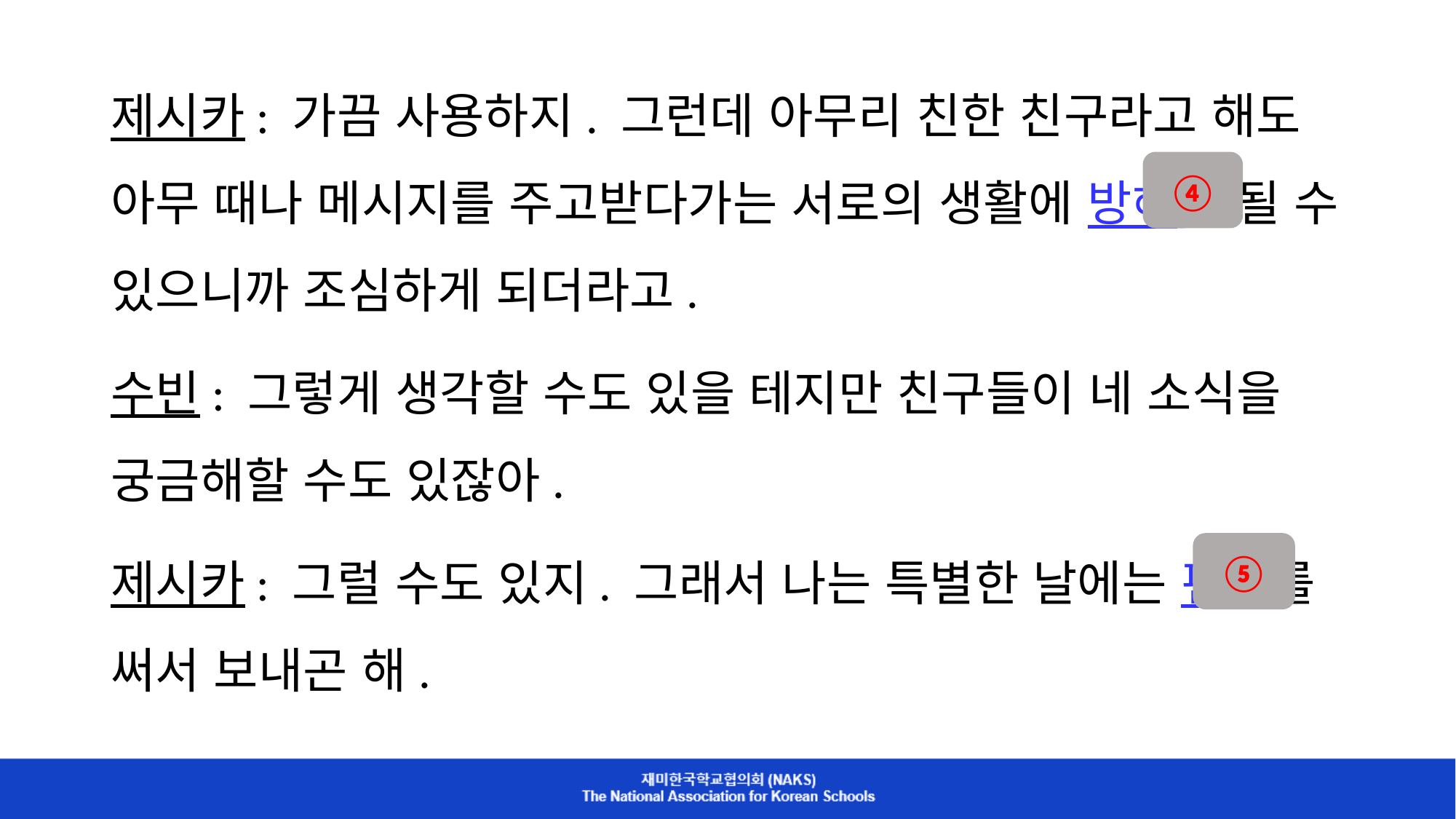

제시카: 가끔 사용하지. 그런데 아무리 친한 친구라고 해도 아무 때나 메시지를 주고받다가는 서로의 생활에 방해가 될 수 있으니까 조심하게 되더라고.
수빈: 그렇게 생각할 수도 있을 테지만 친구들이 네 소식을 궁금해할 수도 있잖아.
제시카: 그럴 수도 있지. 그래서 나는 특별한 날에는 편지를 써서 보내곤 해.
④
⑤